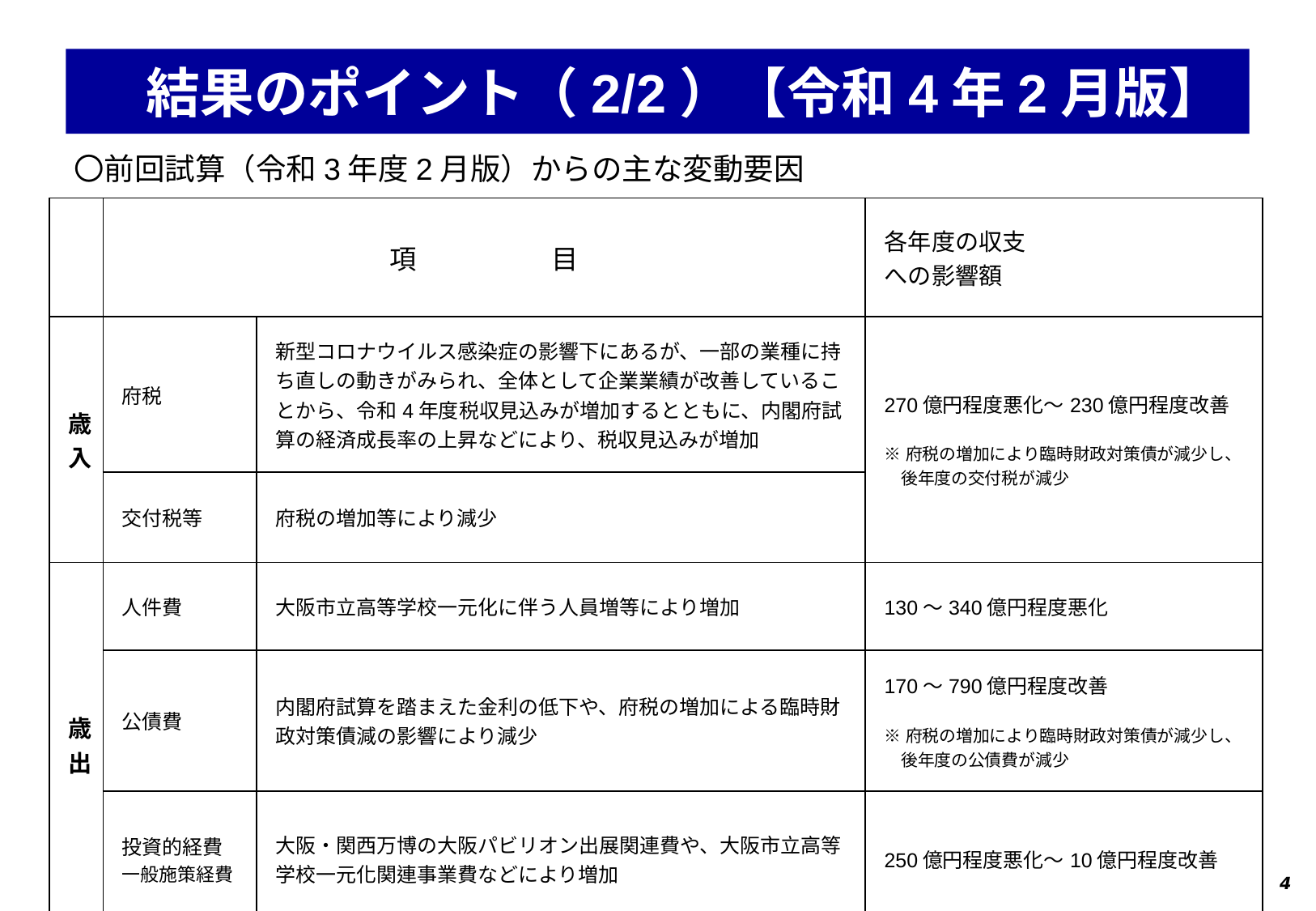

# 結果のポイント（2/2）【令和4年2月版】
〇前回試算（令和3年度2月版）からの主な変動要因
|  | 項　　　　　目 |  | 各年度の収支 への影響額 |
| --- | --- | --- | --- |
| 歳入 | 府税 | 新型コロナウイルス感染症の影響下にあるが、一部の業種に持ち直しの動きがみられ、全体として企業業績が改善していることから、令和4年度税収見込みが増加するとともに、内閣府試算の経済成長率の上昇などにより、税収見込みが増加 | 270億円程度悪化～230億円程度改善 ※府税の増加により臨時財政対策債が減少し、 　後年度の交付税が減少 |
|  | 交付税等 | 府税の増加等により減少 |  |
| 歳出 | 人件費 | 大阪市立高等学校一元化に伴う人員増等により増加 | 130～340億円程度悪化 |
|  | 公債費 | 内閣府試算を踏まえた金利の低下や、府税の増加による臨時財政対策債減の影響により減少 | 170～790億円程度改善 ※府税の増加により臨時財政対策債が減少し、 　後年度の公債費が減少 |
|  | 投資的経費 一般施策経費 | 大阪・関西万博の大阪パビリオン出展関連費や、大阪市立高等学校一元化関連事業費などにより増加 | 250億円程度悪化～10億円程度改善 |
4